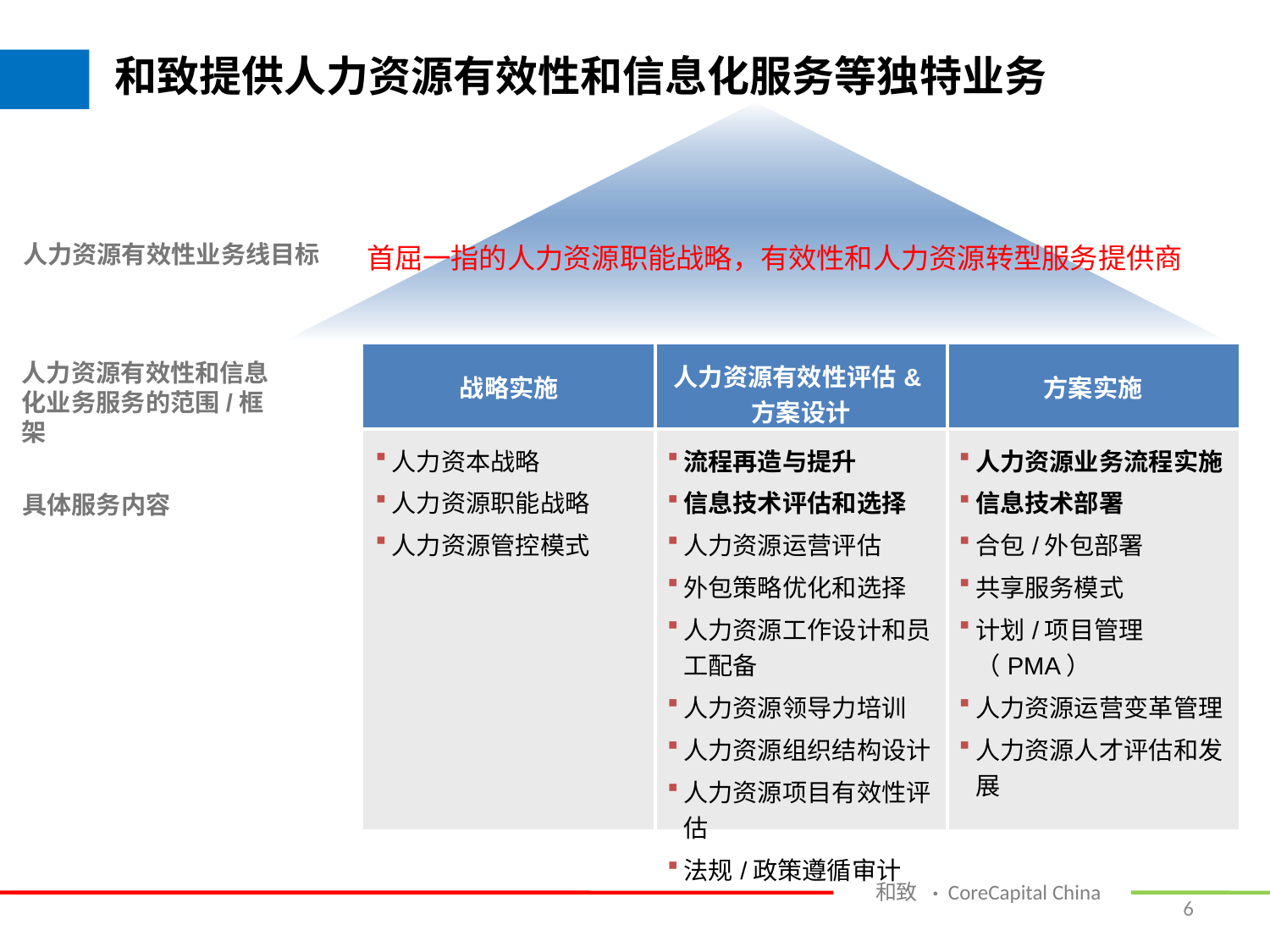

# 和致提供人力资源有效性和信息化服务等独特业务

人力资源有效性业务线目标
首屈一指的人力资源职能战略，有效性和人力资源转型服务提供商
| 战略实施 | 人力资源有效性评估& 方案设计 | 方案实施 |
| --- | --- | --- |
| 人力资本战略 人力资源职能战略 人力资源管控模式 | 流程再造与提升 信息技术评估和选择 人力资源运营评估 外包策略优化和选择 人力资源工作设计和员工配备 人力资源领导力培训 人力资源组织结构设计 人力资源项目有效性评估 法规/政策遵循审计 | 人力资源业务流程实施 信息技术部署 合包/外包部署 共享服务模式 计划/项目管理（PMA） 人力资源运营变革管理 人力资源人才评估和发展 |
人力资源有效性和信息化业务服务的范围/框架

具体服务内容
6